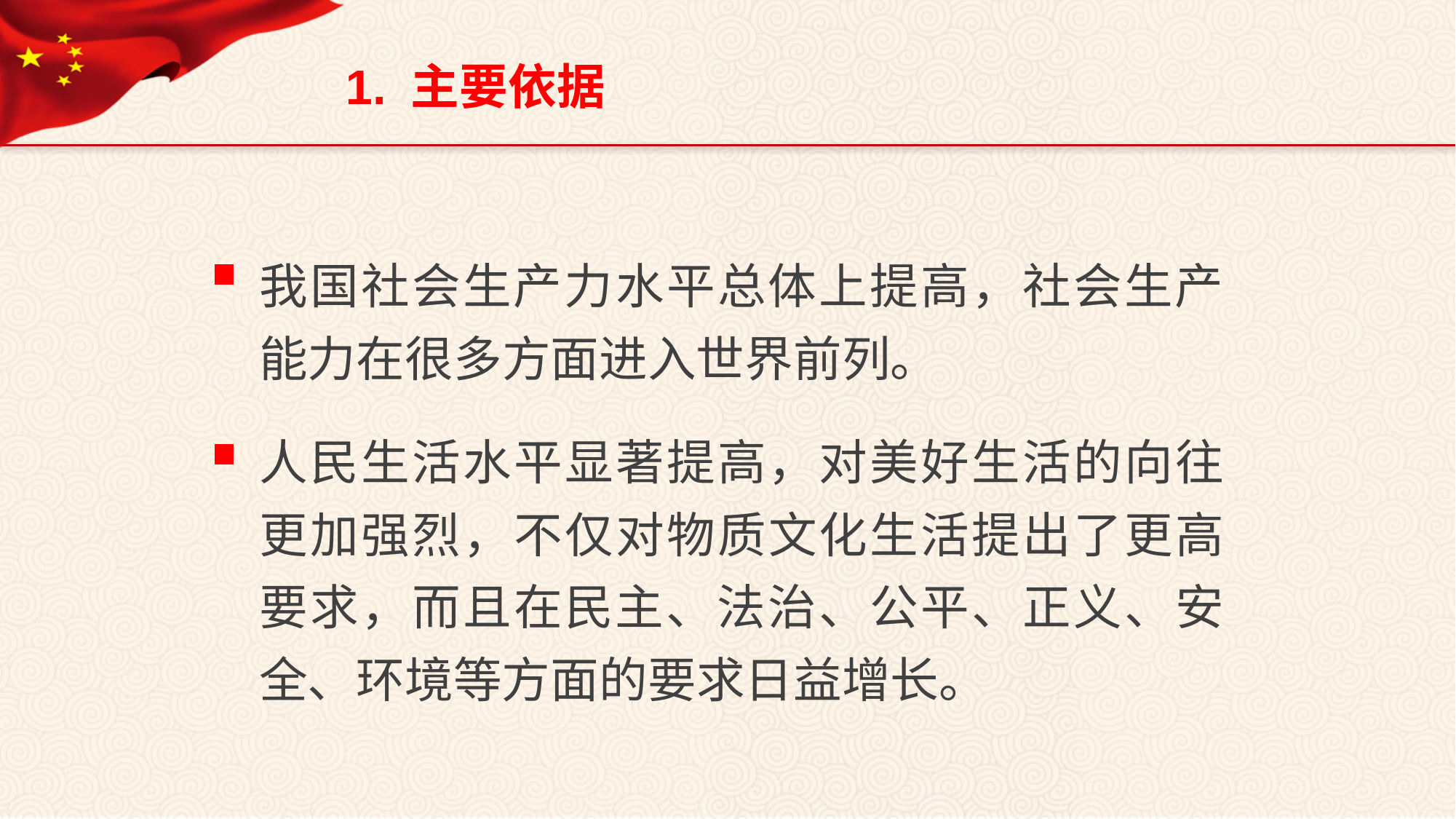

1. 主要依据
我国社会生产力水平总体上提高，社会生产能力在很多方面进入世界前列。
人民生活水平显著提高，对美好生活的向往更加强烈，不仅对物质文化生活提出了更高要求，而且在民主、法治、公平、正义、安全、环境等方面的要求日益增长。